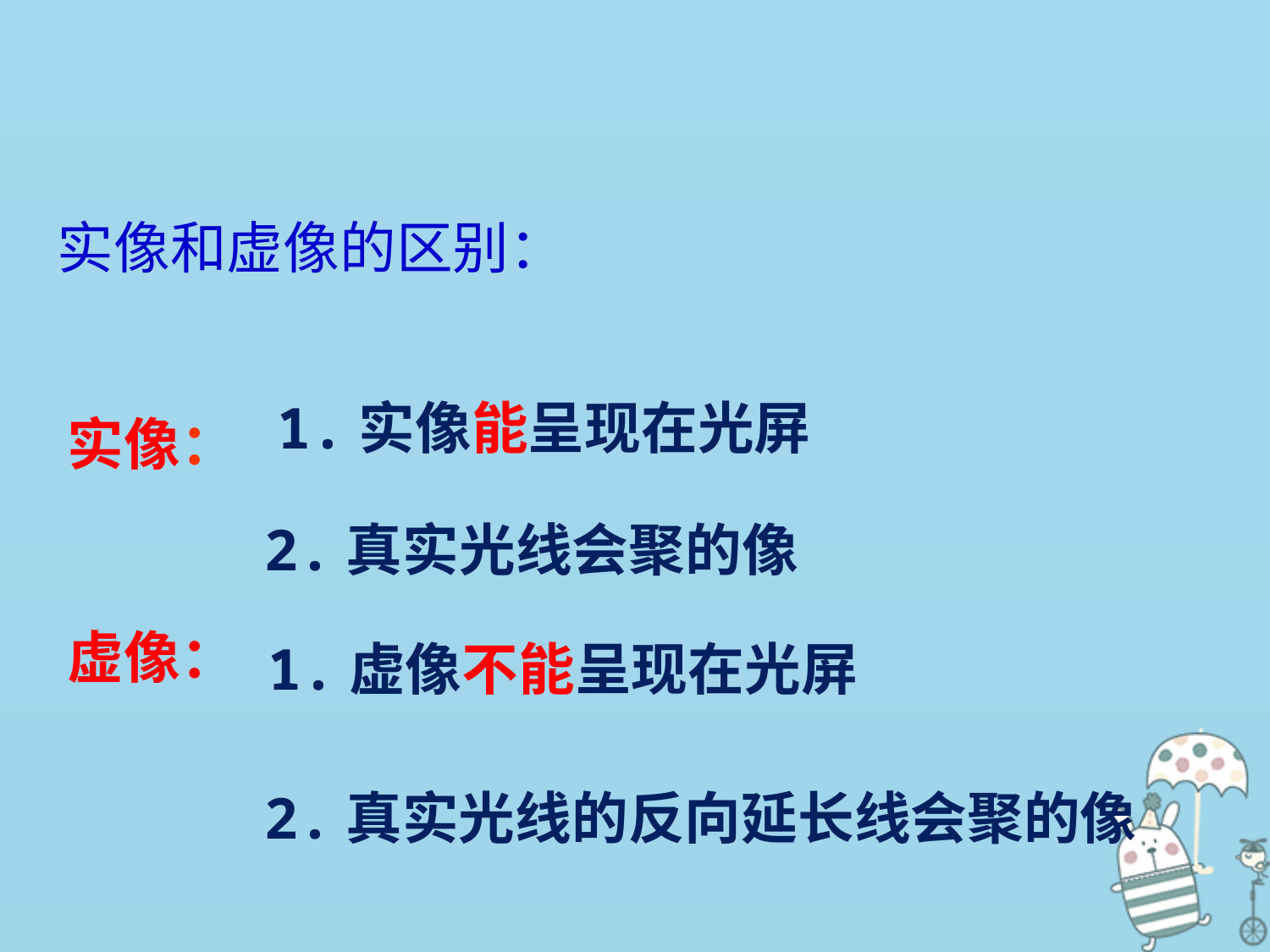

实像和虚像的区别：
实像：
1.实像能呈现在光屏
2.真实光线会聚的像
虚像：
1.虚像不能呈现在光屏
2.真实光线的反向延长线会聚的像